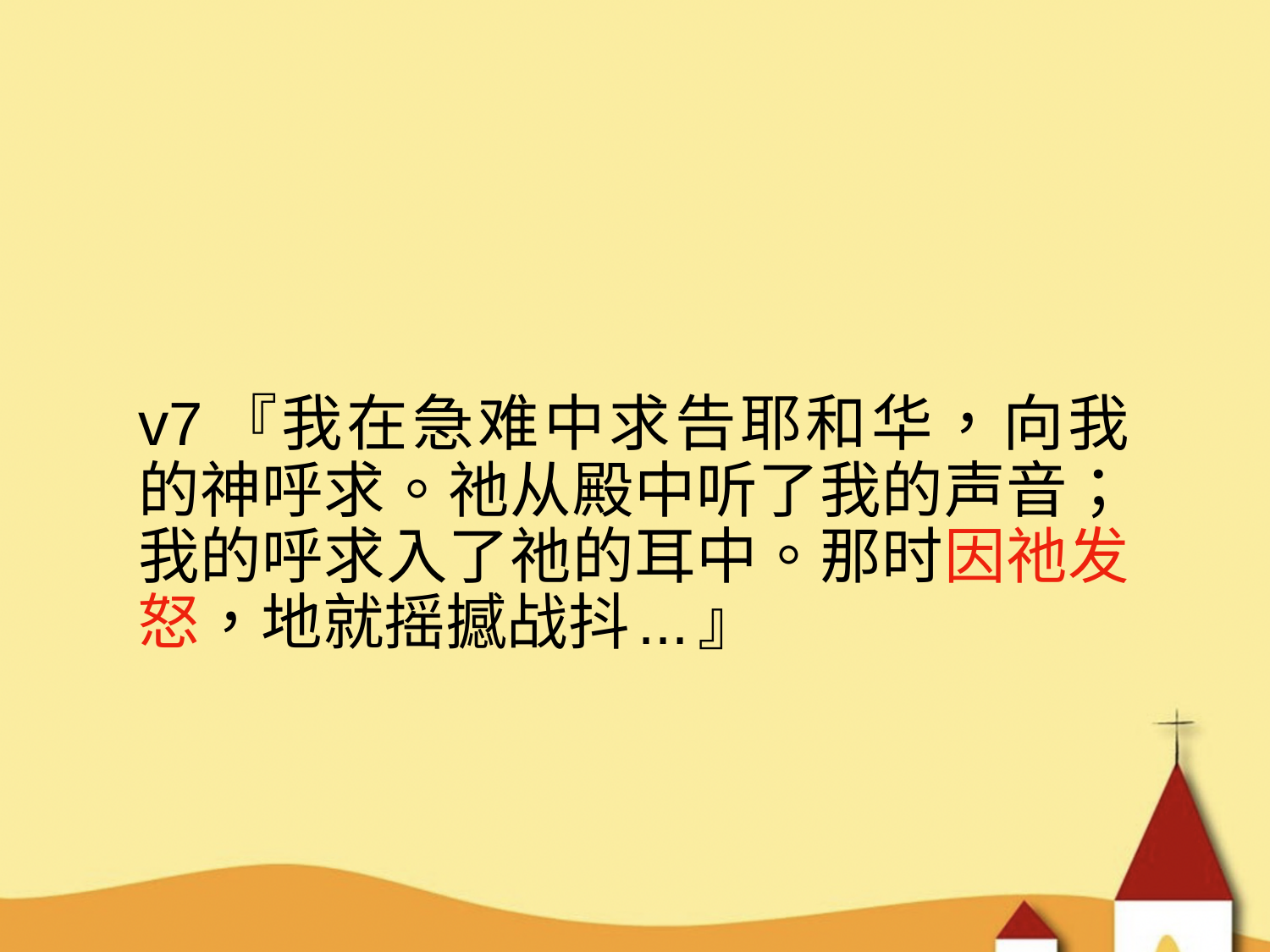

#
v7『我在急难中求告耶和华，向我的神呼求。祂从殿中听了我的声音；我的呼求入了祂的耳中。那时因祂发怒，地就摇撼战抖...』